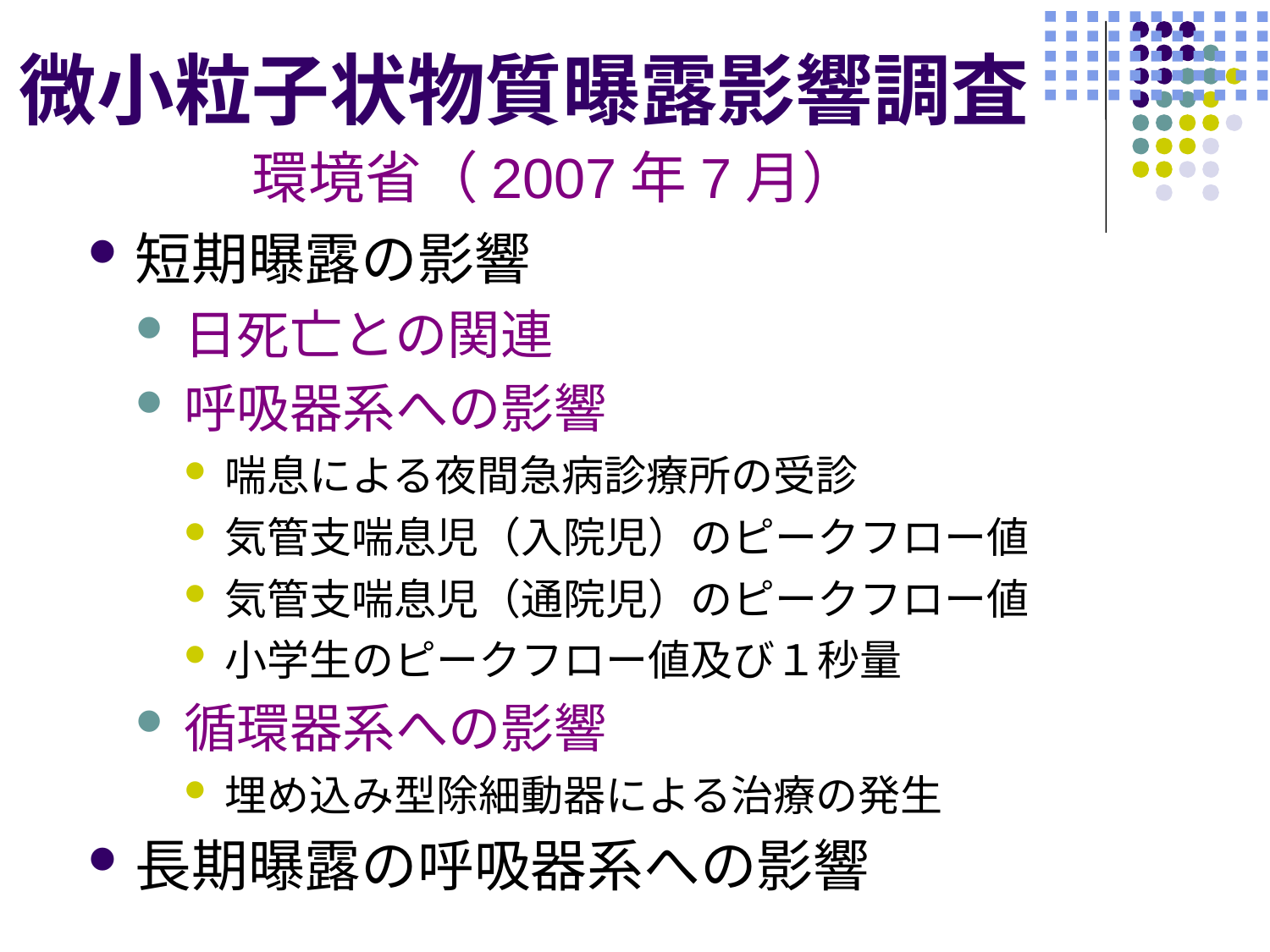

# 微小粒子状物質曝露影響調査
環境省（2007年7月）
短期曝露の影響
日死亡との関連
呼吸器系への影響
喘息による夜間急病診療所の受診
気管支喘息児（入院児）のピークフロー値
気管支喘息児（通院児）のピークフロー値
小学生のピークフロー値及び１秒量
循環器系への影響
埋め込み型除細動器による治療の発生
長期曝露の呼吸器系への影響